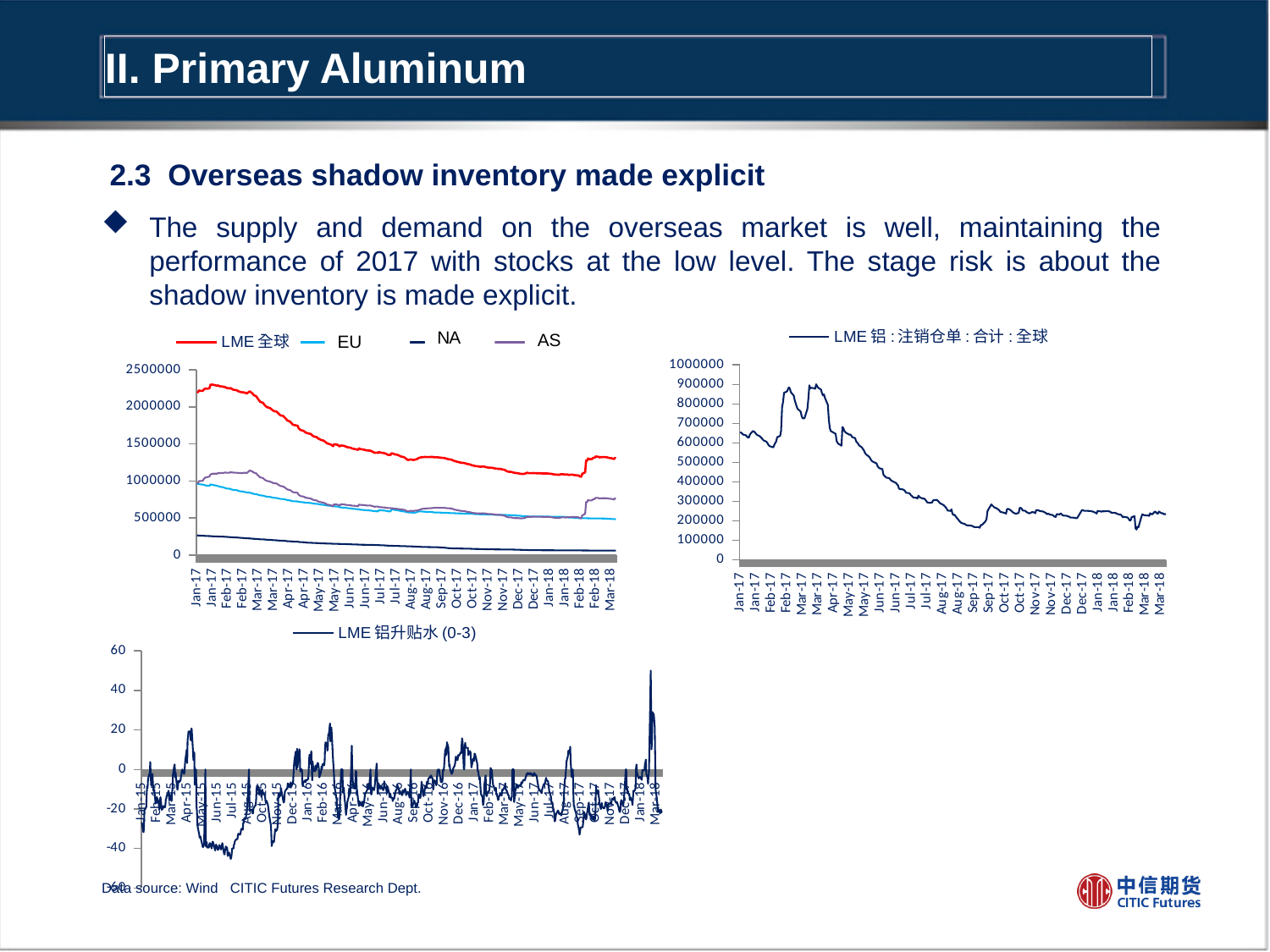

II. Primary Aluminum
2.3  Overseas shadow inventory made explicit

The supply and demand on the overseas market is well, maintaining the performance of 2017 with stocks at the low level. The stage risk is about the shadow inventory is made explicit.

### Chart

| Category | LME铝:注销仓单:合计:全球 |
|---|---|
| 43182 | 232500.0 |
| 43181 | 235400.0 |
| 43180 | 233400.0 |
| 43179 | 239050.0 |
| 43178 | 237900.0 |
| 43175 | 247500.0 |
| 43174 | 236175.0 |
| 43173 | 238350.0 |
| 43172 | 243350.0 |
| 43171 | 248050.0 |
| 43168 | 232825.0 |
| 43167 | 234875.0 |
| 43166 | 238475.0 |
| 43165 | 225100.0 |
| 43164 | 226975.0 |
| 43161 | 228200.0 |
| 43160 | 228250.0 |
| 43159 | 231075.0 |
| 43158 | 233200.0 |
| 43157 | 220500.0 |
| 43154 | 166725.0 |
| 43153 | 170225.0 |
| 43152 | 155175.0 |
| 43151 | 161525.0 |
| 43150 | 223625.0 |
| 43147 | 218675.0 |
| 43146 | 202775.0 |
| 43145 | 200825.0 |
| 43144 | 209525.0 |
| 43143 | 216825.0 |
| 43140 | 219500.0 |
| 43139 | 221225.0 |
| 43138 | 218325.0 |
| 43137 | 224675.0 |
| 43136 | 231275.0 |
| 43133 | 233875.0 |
| 43132 | 237175.0 |
| 43131 | 238100.0 |
| 43130 | 241500.0 |
| 43129 | 240550.0 |
| 43126 | 241425.0 |
| 43125 | 246575.0 |
| 43124 | 248325.0 |
| 43123 | 249700.0 |
| 43122 | 249200.0 |
| 43119 | 248800.0 |
| 43118 | 248250.0 |
| 43117 | 249275.0 |
| 43116 | 246450.0 |
| 43115 | 248275.0 |
| 43112 | 250500.0 |
| 43111 | 237000.0 |
| 43110 | 241700.0 |
| 43109 | 242975.0 |
| 43108 | 246150.0 |
| 43105 | 249750.0 |
| 43104 | 250000.0 |
| 43103 | 250825.0 |
| 43102 | 250875.0 |
| 43098 | 251700.0 |
| 43097 | 254225.0 |
| 43096 | 255225.0 |
| 43091 | 213425.0 |
| 43090 | 213275.0 |
| 43089 | 214725.0 |
| 43088 | 215500.0 |
| 43087 | 216300.0 |
| 43084 | 217050.0 |
| 43083 | 221150.0 |
| 43082 | 222175.0 |
| 43081 | 223525.0 |
| 43080 | 226000.0 |
| 43077 | 226900.0 |
| 43076 | 229200.0 |
| 43075 | 234450.0 |
| 43074 | 237850.0 |
| 43073 | 232375.0 |
| 43070 | 234125.0 |
| 43069 | 219600.0 |
| 43068 | 221325.0 |
| 43067 | 224600.0 |
| 43066 | 229550.0 |
| 43063 | 231675.0 |
| 43062 | 234950.0 |
| 43061 | 237075.0 |
| 43060 | 233525.0 |
| 43059 | 239825.0 |
| 43056 | 247775.0 |
| 43055 | 247700.0 |
| 43054 | 249900.0 |
| 43053 | 248900.0 |
| 43052 | 252800.0 |
| 43049 | 255375.0 |
| 43048 | 238575.0 |
| 43047 | 243900.0 |
| 43046 | 243325.0 |
| 43045 | 245350.0 |
| 43042 | 237550.0 |
| 43041 | 240250.0 |
| 43040 | 242400.0 |
| 43039 | 245300.0 |
| 43038 | 250775.0 |
| 43035 | 253450.0 |
| 43034 | 262750.0 |
| 43033 | 266725.0 |
| 43032 | 265250.0 |
| 43031 | 240600.0 |
| 43028 | 236125.0 |
| 43027 | 238325.0 |
| 43026 | 240850.0 |
| 43025 | 242825.0 |
| 43024 | 249250.0 |
| 43021 | 260050.0 |
| 43020 | 261050.0 |
| 43019 | 259800.0 |
| 43018 | 236350.0 |
| 43017 | 239550.0 |
| 43014 | 244050.0 |
| 43013 | 244425.0 |
| 43012 | 246775.0 |
| 43011 | 254475.0 |
| 43010 | 258025.0 |
| 43007 | 267700.0 |
| 43006 | 268300.0 |
| 43005 | 273625.0 |
| 43004 | 278375.0 |
| 43003 | 284050.0 |
| 43000 | 259250.0 |
| 42999 | 249300.0 |
| 42998 | 209325.0 |
| 42997 | 197850.0 |
| 42996 | 192200.0 |
| 42993 | 177800.0 |
| 42992 | 178150.0 |
| 42991 | 164775.0 |
| 42990 | 166700.0 |
| 42989 | 167800.0 |
| 42986 | 167275.0 |
| 42985 | 168475.0 |
| 42984 | 172300.0 |
| 42983 | 173275.0 |
| 42982 | 175425.0 |
| 42979 | 176175.0 |
| 42978 | 177175.0 |
| 42977 | 178300.0 |
| 42976 | 182575.0 |
| 42972 | 189425.0 |
| 42971 | 194600.0 |
| 42970 | 198950.0 |
| 42969 | 205975.0 |
| 42968 | 211750.0 |
| 42965 | 231450.0 |
| 42964 | 229800.0 |
| 42963 | 236250.0 |
| 42962 | 258475.0 |
| 42961 | 250750.0 |
| 42958 | 252650.0 |
| 42957 | 262900.0 |
| 42956 | 269750.0 |
| 42955 | 274700.0 |
| 42954 | 280450.0 |
| 42951 | 288450.0 |
| 42950 | 290900.0 |
| 42949 | 298200.0 |
| 42948 | 302325.0 |
| 42947 | 307225.0 |
| 42944 | 306000.0 |
| 42943 | 304125.0 |
| 42942 | 293200.0 |
| 42941 | 293600.0 |
| 42940 | 291675.0 |
| 42937 | 294825.0 |
| 42936 | 302950.0 |
| 42935 | 309400.0 |
| 42934 | 313700.0 |
| 42933 | 313600.0 |
| 42930 | 318800.0 |
| 42929 | 322675.0 |
| 42928 | 329200.0 |
| 42927 | 314200.0 |
| 42926 | 318075.0 |
| 42923 | 319125.0 |
| 42922 | 323475.0 |
| 42921 | 328325.0 |
| 42920 | 332950.0 |
| 42919 | 341050.0 |
| 42916 | 343450.0 |
| 42915 | 345900.0 |
| 42914 | 354750.0 |
| 42913 | 358075.0 |
| 42912 | 361125.0 |
| 42909 | 362475.0 |
| 42908 | 365700.0 |
| 42907 | 382250.0 |
| 42906 | 386850.0 |
| 42905 | 394125.0 |
| 42902 | 401225.0 |
| 42901 | 404525.0 |
| 42900 | 406425.0 |
| 42899 | 412950.0 |
| 42898 | 419025.0 |
| 42895 | 421700.0 |
| 42894 | 427050.0 |
| 42893 | 431000.0 |
| 42892 | 438100.0 |
| 42891 | 465250.0 |
| 42888 | 469875.0 |
| 42887 | 474300.0 |
| 42886 | 480850.0 |
| 42885 | 494625.0 |
| 42881 | 504275.0 |
| 42880 | 508375.0 |
| 42879 | 515725.0 |
| 42878 | 525025.0 |
| 42877 | 530500.0 |
| 42874 | 541850.0 |
| 42873 | 550550.0 |
| 42872 | 561950.0 |
| 42871 | 568425.0 |
| 42870 | 576650.0 |
| 42867 | 587675.0 |
| 42866 | 596325.0 |
| 42865 | 602100.0 |
| 42864 | 608500.0 |
| 42863 | 624350.0 |
| 42860 | 629875.0 |
| 42859 | 637925.0 |
| 42858 | 643575.0 |
| 42857 | 641925.0 |
| 42853 | 653975.0 |
| 42852 | 661300.0 |
| 42851 | 674325.0 |
| 42850 | 681925.0 |
| 42849 | 585825.0 |
| 42846 | 594950.0 |
| 42845 | 600375.0 |
| 42844 | 610700.0 |
| 42843 | 646500.0 |
| 42838 | 660600.0 |
| 42837 | 675700.0 |
| 42836 | 718275.0 |
| 42835 | 794925.0 |
| 42832 | 831250.0 |
| 42831 | 848950.0 |
| 42830 | 843425.0 |
| 42829 | 854925.0 |
| 42828 | 873325.0 |
| 42825 | 883125.0 |
| 42824 | 891325.0 |
| 42823 | 900800.0 |
| 42822 | 877900.0 |
| 42821 | 880150.0 |
| 42818 | 882775.0 |
| 42817 | 879500.0 |
| 42816 | 895225.0 |
| 42815 | 828350.0 |
| 42814 | 774000.0 |
| 42811 | 726525.0 |
| 42810 | 726325.0 |
| 42809 | 726525.0 |
| 42808 | 739900.0 |
| 42807 | 761325.0 |
| 42804 | 774175.0 |
| 42803 | 786550.0 |
| 42802 | 803025.0 |
| 42801 | 819050.0 |
| 42800 | 842700.0 |
| 42797 | 859950.0 |
| 42796 | 877800.0 |
| 42795 | 885125.0 |
| 42794 | 875125.0 |
| 42793 | 863725.0 |
| 42790 | 857375.0 |
| 42789 | 809825.0 |
| 42788 | 783400.0 |
| 42787 | 662800.0 |
| 42786 | 635825.0 |
| 42783 | 629400.0 |
| 42782 | 608325.0 |
| 42781 | 599275.0 |
| 42780 | 589825.0 |
| 42779 | 577175.0 |
| 42776 | 581925.0 |
| 42775 | 583650.0 |
| 42774 | 589650.0 |
| 42773 | 598900.0 |
| 42772 | 605950.0 |
| 42769 | 612825.0 |
| 42768 | 618050.0 |
| 42767 | 624925.0 |
| 42766 | 629425.0 |
| 42765 | 634300.0 |
| 42762 | 641925.0 |
| 42761 | 648175.0 |
| 42760 | 654400.0 |
| 42759 | 658800.0 |
| 42758 | 660675.0 |
| 42755 | 643750.0 |
| 42754 | 628350.0 |
| 42753 | 627350.0 |
| 42752 | 631900.0 |
| 42751 | 638900.0 |
| 42748 | 642500.0 |
| 42747 | 647850.0 |
| 42746 | 652300.0 |
| 42745 | 655550.0 |

### Chart

| Category |  |  |  |  |
|---|---|---|---|---|
| 43175 | 1306150.0 | 484675.0 | 60575.0 | 760900.0 |
| 43174 | 1311900.0 | 485700.0 | 60725.0 | 765475.0 |
| 43173 | 1295625.0 | 485875.0 | 60825.0 | 748925.0 |
| 43172 | 1301700.0 | 485950.0 | 60975.0 | 754775.0 |
| 43171 | 1306400.0 | 487125.0 | 61000.0 | 758275.0 |
| 43168 | 1311725.0 | 489550.0 | 61025.0 | 761150.0 |
| 43167 | 1315500.0 | 490150.0 | 61100.0 | 764250.0 |
| 43166 | 1319300.0 | 491050.0 | 61200.0 | 767050.0 |
| 43165 | 1320700.0 | 492125.0 | 61300.0 | 767275.0 |
| 43164 | 1322575.0 | 493475.0 | 61350.0 | 767750.0 |
| 43161 | 1323050.0 | 494025.0 | 61400.0 | 767625.0 |
| 43160 | 1322150.0 | 494375.0 | 61500.0 | 766275.0 |
| 43159 | 1324475.0 | 494725.0 | 61650.0 | 768100.0 |
| 43158 | 1318375.0 | 495000.0 | 61775.0 | 761600.0 |
| 43157 | 1326825.0 | 495025.0 | 61900.0 | 769900.0 |
| 43154 | 1330875.0 | 495050.0 | 62075.0 | 773750.0 |
| 43153 | 1314225.0 | 495100.0 | 62250.0 | 756875.0 |
| 43152 | 1314500.0 | 495225.0 | 62425.0 | 756850.0 |
| 43151 | 1308525.0 | 495350.0 | 62425.0 | 750750.0 |
| 43150 | 1295425.0 | 495450.0 | 62500.0 | 737475.0 |
| 43147 | 1296450.0 | 496350.0 | 62625.0 | 737475.0 |
| 43146 | 1303825.0 | 496600.0 | 62750.0 | 744475.0 |
| 43145 | 1272550.0 | 496825.0 | 62900.0 | 712825.0 |
| 43144 | 1275500.0 | 496850.0 | 63075.0 | 715575.0 |
| 43143 | 1116575.0 | 496875.0 | 63075.0 | 556625.0 |
| 43140 | 1097100.0 | 497700.0 | 63250.0 | 536150.0 |
| 43139 | 1058175.0 | 498675.0 | 63400.0 | 496100.0 |
| 43138 | 1059875.0 | 498800.0 | 63575.0 | 497500.0 |
| 43137 | 1066225.0 | 499875.0 | 63675.0 | 502675.0 |
| 43136 | 1075050.0 | 500025.0 | 63725.0 | 511300.0 |
| 43133 | 1077650.0 | 500200.0 | 63775.0 | 513675.0 |
| 43132 | 1080550.0 | 502350.0 | 63775.0 | 514425.0 |
| 43131 | 1081475.0 | 502875.0 | 63800.0 | 514800.0 |
| 43130 | 1084875.0 | 505825.0 | 63825.0 | 515225.0 |
| 43129 | 1085475.0 | 506150.0 | 63850.0 | 515475.0 |
| 43126 | 1081425.0 | 507050.0 | 63925.0 | 510450.0 |
| 43125 | 1086575.0 | 511900.0 | 63975.0 | 510700.0 |
| 43124 | 1087850.0 | 512900.0 | 64075.0 | 510875.0 |
| 43123 | 1086200.0 | 514300.0 | 64275.0 | 507625.0 |
| 43122 | 1088425.0 | 515775.0 | 64350.0 | 508300.0 |
| 43119 | 1091850.0 | 517325.0 | 64500.0 | 510025.0 |
| 43118 | 1090875.0 | 517450.0 | 64625.0 | 508800.0 |
| 43117 | 1088725.0 | 517875.0 | 64775.0 | 506075.0 |
| 43116 | 1083800.0 | 518150.0 | 64800.0 | 500850.0 |
| 43115 | 1084450.0 | 518350.0 | 64900.0 | 501200.0 |
| 43112 | 1086875.0 | 518475.0 | 65225.0 | 503175.0 |
| 43111 | 1088325.0 | 518550.0 | 65300.0 | 504475.0 |
| 43110 | 1090525.0 | 518575.0 | 65425.0 | 506525.0 |
| 43109 | 1092850.0 | 518625.0 | 65600.0 | 508625.0 |
| 43108 | 1095875.0 | 518775.0 | 65650.0 | 511450.0 |
| 43105 | 1099475.0 | 519025.0 | 65725.0 | 514725.0 |
| 43104 | 1101325.0 | 519175.0 | 65775.0 | 516375.0 |
| 43103 | 1101800.0 | 519325.0 | 65775.0 | 516700.0 |
| 43102 | 1101375.0 | 519325.0 | 65825.0 | 516225.0 |
| 43098 | 1101925.0 | 519475.0 | 66000.0 | 516450.0 |
| 43097 | 1103500.0 | 520275.0 | 66150.0 | 517075.0 |
| 43096 | 1104425.0 | 520300.0 | 66225.0 | 517900.0 |
| 43091 | 1104950.0 | 520325.0 | 66425.0 | 518200.0 |
| 43090 | 1106025.0 | 520375.0 | 66825.0 | 518825.0 |
| 43089 | 1107975.0 | 520575.0 | 67225.0 | 520175.0 |
| 43088 | 1105875.0 | 520800.0 | 67525.0 | 517550.0 |
| 43087 | 1105900.0 | 521175.0 | 67800.0 | 516925.0 |
| 43084 | 1105950.0 | 521450.0 | 68075.0 | 516425.0 |
| 43083 | 1110600.0 | 524700.0 | 68850.0 | 517050.0 |
| 43082 | 1109725.0 | 524875.0 | 69300.0 | 515550.0 |
| 43081 | 1103325.0 | 525225.0 | 69975.0 | 508125.0 |
| 43080 | 1097425.0 | 526850.0 | 70350.0 | 500225.0 |
| 43077 | 1094525.0 | 527175.0 | 70925.0 | 496425.0 |
| 43076 | 1097575.0 | 529600.0 | 71500.0 | 496475.0 |
| 43075 | 1098550.0 | 530575.0 | 72075.0 | 495900.0 |
| 43074 | 1101950.0 | 531325.0 | 72650.0 | 497975.0 |
| 43073 | 1104550.0 | 531600.0 | 72925.0 | 500025.0 |
| 43070 | 1108900.0 | 535925.0 | 73600.0 | 499375.0 |
| 43069 | 1112025.0 | 536575.0 | 74150.0 | 501300.0 |
| 43068 | 1113750.0 | 536850.0 | 74750.0 | 502150.0 |
| 43067 | 1117725.0 | 537625.0 | 75275.0 | 504825.0 |
| 43066 | 1122700.0 | 538600.0 | 75275.0 | 508825.0 |
| 43063 | 1124975.0 | 539650.0 | 75275.0 | 510050.0 |
| 43062 | 1128875.0 | 540050.0 | 75275.0 | 513550.0 |
| 43061 | 1133800.0 | 540325.0 | 75525.0 | 517950.0 |
| 43060 | 1141700.0 | 542350.0 | 75775.0 | 523575.0 |
| 43059 | 1150875.0 | 542575.0 | 75900.0 | 532400.0 |
| 43056 | 1157800.0 | 543400.0 | 76225.0 | 538175.0 |
| 43055 | 1161475.0 | 543450.0 | 76425.0 | 541600.0 |
| 43054 | 1165825.0 | 543750.0 | 76850.0 | 545225.0 |
| 43053 | 1161275.0 | 544050.0 | 77100.0 | 540125.0 |
| 43052 | 1165325.0 | 544300.0 | 77125.0 | 543900.0 |
| 43049 | 1168375.0 | 544700.0 | 77275.0 | 546400.0 |
| 43048 | 1171975.0 | 545200.0 | 77550.0 | 549225.0 |
| 43047 | 1177300.0 | 546475.0 | 78000.0 | 552825.0 |
| 43046 | 1177050.0 | 546575.0 | 78300.0 | 552175.0 |
| 43045 | 1179075.0 | 546600.0 | 78725.0 | 553750.0 |
| 43042 | 1181300.0 | 546875.0 | 79075.0 | 555350.0 |
| 43041 | 1184200.0 | 547350.0 | 79575.0 | 557275.0 |
| 43040 | 1186450.0 | 547775.0 | 79900.0 | 558775.0 |
| 43039 | 1188700.0 | 548550.0 | 80175.0 | 559975.0 |
| 43038 | 1193925.0 | 550050.0 | 80425.0 | 563450.0 |
| 43035 | 1196600.0 | 550625.0 | 80775.0 | 565200.0 |
| 43034 | 1191550.0 | 550675.0 | 81150.0 | 559725.0 |
| 43033 | 1195525.0 | 551200.0 | 81850.0 | 562475.0 |
| 43032 | 1195600.0 | 551550.0 | 82250.0 | 561800.0 |
| 43031 | 1199675.0 | 553150.0 | 83000.0 | 563525.0 |
| 43028 | 1202225.0 | 553525.0 | 83425.0 | 565275.0 |
| 43027 | 1207800.0 | 556350.0 | 84125.0 | 567325.0 |
| 43026 | 1210325.0 | 556700.0 | 84650.0 | 568975.0 |
| 43025 | 1212225.0 | 557100.0 | 85250.0 | 569875.0 |
| 43024 | 1218950.0 | 557175.0 | 85850.0 | 575925.0 |
| 43021 | 1229750.0 | 559225.0 | 86725.0 | 583800.0 |
| 43020 | 1230750.0 | 559250.0 | 87225.0 | 584275.0 |
| 43019 | 1234025.0 | 559450.0 | 87950.0 | 586625.0 |
| 43018 | 1239050.0 | 559675.0 | 88075.0 | 591300.0 |
| 43017 | 1242450.0 | 560275.0 | 88275.0 | 593900.0 |
| 43014 | 1246875.0 | 561950.0 | 88575.0 | 596350.0 |
| 43013 | 1249350.0 | 562350.0 | 88900.0 | 598100.0 |
| 43012 | 1251700.0 | 562575.0 | 89225.0 | 599900.0 |
| 43011 | 1255475.0 | 562825.0 | 89575.0 | 603075.0 |
| 43010 | 1259025.0 | 563200.0 | 89750.0 | 606075.0 |
| 43007 | 1268700.0 | 565475.0 | 90225.0 | 613000.0 |
| 43006 | 1273575.0 | 565650.0 | 90650.0 | 617275.0 |
| 43005 | 1280100.0 | 566775.0 | 90800.0 | 622525.0 |
| 43004 | 1284900.0 | 566850.0 | 91325.0 | 626725.0 |
| 43003 | 1290775.0 | 567125.0 | 92950.0 | 630700.0 |
| 43000 | 1294850.0 | 568550.0 | 94650.0 | 631650.0 |
| 42999 | 1300200.0 | 570575.0 | 96175.0 | 633450.0 |
| 42998 | 1303925.0 | 571675.0 | 97775.0 | 634475.0 |
| 42997 | 1306650.0 | 572625.0 | 99375.0 | 634650.0 |
| 42996 | 1310800.0 | 572775.0 | 100775.0 | 637250.0 |
| 42993 | 1313400.0 | 572850.0 | 102400.0 | 638150.0 |
| 42992 | 1315775.0 | 574150.0 | 103800.0 | 637825.0 |
| 42991 | 1317025.0 | 574375.0 | 104800.0 | 637850.0 |
| 42990 | 1318950.0 | 574550.0 | 105800.0 | 638600.0 |
| 42989 | 1320050.0 | 574925.0 | 106525.0 | 638600.0 |
| 42986 | 1321500.0 | 575500.0 | 107400.0 | 638600.0 |
| 42985 | 1321375.0 | 576375.0 | 107925.0 | 637075.0 |
| 42984 | 1324550.0 | 580300.0 | 108275.0 | 635975.0 |
| 42983 | 1324475.0 | 581275.0 | 108275.0 | 634925.0 |
| 42982 | 1324625.0 | 583200.0 | 108500.0 | 632925.0 |
| 42979 | 1323550.0 | 583500.0 | 108950.0 | 631100.0 |
| 42978 | 1323150.0 | 583975.0 | 109475.0 | 629700.0 |
| 42977 | 1324325.0 | 584650.0 | 109925.0 | 629750.0 |
| 42976 | 1324550.0 | 585625.0 | 110750.0 | 628175.0 |
| 42972 | 1321600.0 | 588800.0 | 111175.0 | 621625.0 |
| 42971 | 1314475.0 | 589425.0 | 112050.0 | 613000.0 |
| 42970 | 1314475.0 | 590100.0 | 112625.0 | 611750.0 |
| 42969 | 1308725.0 | 589175.0 | 113700.0 | 605850.0 |
| 42968 | 1298225.0 | 581450.0 | 114300.0 | 602475.0 |
| 42965 | 1287075.0 | 572525.0 | 115050.0 | 599500.0 |
| 42964 | 1283525.0 | 572825.0 | 115925.0 | 594775.0 |
| 42963 | 1286350.0 | 573500.0 | 116725.0 | 596125.0 |
| 42962 | 1288925.0 | 573975.0 | 117500.0 | 597450.0 |
| 42961 | 1291250.0 | 575200.0 | 117850.0 | 598200.0 |
| 42958 | 1283825.0 | 577275.0 | 118500.0 | 588050.0 |
| 42957 | 1294075.0 | 578625.0 | 119225.0 | 596225.0 |
| 42956 | 1302825.0 | 583175.0 | 120225.0 | 599425.0 |
| 42955 | 1313200.0 | 585550.0 | 120900.0 | 606750.0 |
| 42954 | 1321750.0 | 589275.0 | 121200.0 | 611275.0 |
| 42951 | 1331175.0 | 593450.0 | 121550.0 | 616175.0 |
| 42950 | 1336700.0 | 596950.0 | 122175.0 | 617575.0 |
| 42949 | 1344000.0 | 600875.0 | 123000.0 | 620125.0 |
| 42948 | 1349125.0 | 603600.0 | 123450.0 | 622075.0 |
| 42947 | 1354125.0 | 606325.0 | 123925.0 | 623875.0 |
| 42944 | 1361900.0 | 610375.0 | 124500.0 | 627025.0 |
| 42943 | 1367875.0 | 613675.0 | 125150.0 | 629050.0 |
| 42942 | 1372250.0 | 616000.0 | 125925.0 | 630325.0 |
| 42941 | 1375675.0 | 617750.0 | 126575.0 | 631350.0 |
| 42940 | 1351400.0 | 589200.0 | 127350.0 | 634850.0 |
| 42937 | 1354550.0 | 591375.0 | 128250.0 | 634925.0 |
| 42936 | 1362675.0 | 595450.0 | 129150.0 | 638075.0 |
| 42935 | 1369125.0 | 598750.0 | 129975.0 | 640400.0 |
| 42934 | 1373350.0 | 600525.0 | 130900.0 | 641925.0 |
| 42933 | 1378250.0 | 602150.0 | 132275.0 | 643825.0 |
| 42930 | 1382225.0 | 603750.0 | 132825.0 | 645650.0 |
| 42929 | 1386100.0 | 605775.0 | 133700.0 | 646625.0 |
| 42928 | 1392625.0 | 608700.0 | 134775.0 | 649150.0 |
| 42927 | 1377750.0 | 589375.0 | 135600.0 | 652775.0 |
| 42926 | 1383025.0 | 590650.0 | 136125.0 | 656250.0 |
| 42923 | 1382125.0 | 592500.0 | 136775.0 | 652850.0 |
| 42922 | 1391525.0 | 594675.0 | 137525.0 | 659325.0 |
| 42921 | 1397375.0 | 596900.0 | 137825.0 | 662650.0 |
| 42920 | 1402000.0 | 599225.0 | 137950.0 | 664825.0 |
| 42919 | 1409775.0 | 601825.0 | 138300.0 | 669650.0 |
| 42916 | 1411675.0 | 603650.0 | 138600.0 | 669425.0 |
| 42915 | 1414125.0 | 605475.0 | 139025.0 | 669625.0 |
| 42914 | 1416825.0 | 606250.0 | 139275.0 | 671300.0 |
| 42913 | 1420150.0 | 606900.0 | 139650.0 | 673600.0 |
| 42912 | 1424475.0 | 609225.0 | 140050.0 | 675200.0 |
| 42909 | 1429525.0 | 611425.0 | 140425.0 | 677675.0 |
| 42908 | 1432750.0 | 613000.0 | 140975.0 | 678775.0 |
| 42907 | 1440875.0 | 617500.0 | 141725.0 | 681650.0 |
| 42906 | 1419325.0 | 618450.0 | 142350.0 | 658525.0 |
| 42905 | 1425725.0 | 620250.0 | 143000.0 | 662475.0 |
| 42902 | 1432825.0 | 623250.0 | 143850.0 | 665725.0 |
| 42901 | 1436125.0 | 625425.0 | 144350.0 | 666350.0 |
| 42900 | 1438025.0 | 626325.0 | 144700.0 | 667000.0 |
| 42899 | 1444550.0 | 629125.0 | 145725.0 | 669700.0 |
| 42898 | 1450675.0 | 631325.0 | 146450.0 | 672900.0 |
| 42895 | 1456350.0 | 633575.0 | 147375.0 | 675400.0 |
| 42894 | 1461700.0 | 635850.0 | 148300.0 | 677550.0 |
| 42893 | 1465650.0 | 638150.0 | 149025.0 | 678475.0 |
| 42892 | 1473050.0 | 641000.0 | 149525.0 | 682525.0 |
| 42891 | 1475100.0 | 641000.0 | 150350.0 | 683750.0 |
| 42888 | 1479725.0 | 643275.0 | 150650.0 | 685800.0 |
| 42887 | 1467375.0 | 646500.0 | 151350.0 | 669525.0 |
| 42886 | 1473925.0 | 649575.0 | 151450.0 | 672900.0 |
| 42885 | 1487700.0 | 655125.0 | 151850.0 | 680725.0 |
| 42881 | 1496450.0 | 657650.0 | 152450.0 | 686350.0 |
| 42880 | 1470550.0 | 657650.0 | 153275.0 | 659625.0 |
| 42879 | 1480025.0 | 661100.0 | 153975.0 | 664950.0 |
| 42878 | 1489325.0 | 663450.0 | 155000.0 | 670875.0 |
| 42877 | 1495350.0 | 665775.0 | 155450.0 | 674125.0 |
| 42874 | 1506700.0 | 668325.0 | 155975.0 | 682400.0 |
| 42873 | 1515400.0 | 670825.0 | 156650.0 | 687925.0 |
| 42872 | 1526800.0 | 673375.0 | 157050.0 | 696375.0 |
| 42871 | 1536275.0 | 676150.0 | 158000.0 | 702125.0 |
| 42870 | 1545025.0 | 678775.0 | 158550.0 | 707700.0 |
| 42867 | 1556150.0 | 681625.0 | 159650.0 | 714875.0 |
| 42866 | 1564800.0 | 685025.0 | 160600.0 | 719175.0 |
| 42865 | 1570575.0 | 687350.0 | 161450.0 | 721775.0 |
| 42864 | 1577800.0 | 689425.0 | 162275.0 | 726100.0 |
| 42863 | 1592300.0 | 691925.0 | 163050.0 | 737325.0 |
| 42860 | 1599725.0 | 694225.0 | 163925.0 | 741575.0 |
| 42859 | 1609925.0 | 696800.0 | 164650.0 | 748475.0 |
| 42858 | 1617100.0 | 698700.0 | 165550.0 | 752850.0 |
| 42857 | 1633325.0 | 703500.0 | 167025.0 | 762800.0 |
| 42853 | 1645375.0 | 705825.0 | 168500.0 | 771050.0 |
| 42852 | 1652200.0 | 705900.0 | 169875.0 | 776425.0 |
| 42851 | 1655825.0 | 708300.0 | 171475.0 | 776050.0 |
| 42850 | 1668925.0 | 710650.0 | 173025.0 | 785250.0 |
| 42849 | 1678250.0 | 713075.0 | 174575.0 | 790600.0 |
| 42846 | 1687875.0 | 715925.0 | 175825.0 | 796125.0 |
| 42845 | 1702125.0 | 718750.0 | 177225.0 | 806150.0 |
| 42844 | 1713250.0 | 721475.0 | 178675.0 | 813100.0 |
| 42843 | 1745750.0 | 724100.0 | 181200.0 | 840450.0 |
| 42838 | 1759850.0 | 727250.0 | 182750.0 | 849850.0 |
| 42837 | 1774950.0 | 731150.0 | 184300.0 | 859500.0 |
| 42836 | 1788525.0 | 733850.0 | 186000.0 | 868675.0 |
| 42835 | 1802800.0 | 738000.0 | 186675.0 | 878125.0 |
| 42832 | 1818300.0 | 742925.0 | 188450.0 | 886925.0 |
| 42831 | 1837050.0 | 747725.0 | 190225.0 | 899100.0 |
| 42830 | 1850425.0 | 750375.0 | 191800.0 | 908250.0 |
| 42829 | 1863050.0 | 753025.0 | 193550.0 | 916475.0 |
| 42828 | 1877300.0 | 756250.0 | 194400.0 | 926650.0 |
| 42825 | 1886400.0 | 758675.0 | 195175.0 | 932550.0 |
| 42824 | 1898450.0 | 761050.0 | 196150.0 | 941250.0 |
| 42823 | 1912075.0 | 765175.0 | 197300.0 | 949600.0 |
| 42822 | 1923300.0 | 767675.0 | 198425.0 | 957200.0 |
| 42821 | 1936275.0 | 770100.0 | 199900.0 | 966275.0 |
| 42818 | 1945800.0 | 773525.0 | 201250.0 | 971025.0 |
| 42817 | 1954650.0 | 776375.0 | 202375.0 | 975900.0 |
| 42816 | 1964600.0 | 779350.0 | 203625.0 | 981625.0 |
| 42815 | 1975050.0 | 782575.0 | 205125.0 | 987350.0 |
| 42814 | 1985875.0 | 785400.0 | 206575.0 | 993900.0 |
| 42811 | 1996000.0 | 788025.0 | 207650.0 | 1000325.0 |
| 42810 | 2007850.0 | 790825.0 | 209550.0 | 1007475.0 |
| 42809 | 2019325.0 | 794675.0 | 210375.0 | 1014275.0 |
| 42808 | 2033000.0 | 797950.0 | 211500.0 | 1023550.0 |
| 42807 | 2054425.0 | 802650.0 | 212600.0 | 1039175.0 |
| 42804 | 2068525.0 | 806375.0 | 213625.0 | 1048525.0 |
| 42803 | 2084800.0 | 809625.0 | 214975.0 | 1060200.0 |
| 42802 | 2101550.0 | 813025.0 | 216200.0 | 1072325.0 |
| 42801 | 2117875.0 | 817850.0 | 217300.0 | 1082725.0 |
| 42800 | 2141525.0 | 820800.0 | 218850.0 | 1101875.0 |
| 42797 | 2160925.0 | 826650.0 | 220100.0 | 1114175.0 |
| 42796 | 2180775.0 | 831975.0 | 221375.0 | 1127425.0 |
| 42795 | 2188400.0 | 834675.0 | 222800.0 | 1130925.0 |
| 42794 | 2200900.0 | 838125.0 | 224300.0 | 1138475.0 |
| 42793 | 2209550.0 | 843250.0 | 225775.0 | 1140525.0 |
| 42790 | 2181675.0 | 845950.0 | 227150.0 | 1108575.0 |
| 42789 | 2186475.0 | 848275.0 | 228400.0 | 1109800.0 |
| 42788 | 2191450.0 | 851025.0 | 229925.0 | 1110500.0 |
| 42787 | 2195375.0 | 853750.0 | 230300.0 | 1111325.0 |
| 42786 | 2195100.0 | 857575.0 | 231700.0 | 1105825.0 |
| 42783 | 2202350.0 | 861150.0 | 233275.0 | 1107925.0 |
| 42782 | 2208050.0 | 863725.0 | 235125.0 | 1109200.0 |
| 42781 | 2212000.0 | 866900.0 | 235900.0 | 1109200.0 |
| 42780 | 2220775.0 | 873875.0 | 236900.0 | 1110000.0 |
| 42779 | 2225850.0 | 876500.0 | 238000.0 | 1111350.0 |
| 42776 | 2231300.0 | 878850.0 | 239600.0 | 1112850.0 |
| 42775 | 2237500.0 | 882375.0 | 240800.0 | 1114325.0 |
| 42774 | 2245400.0 | 886350.0 | 241775.0 | 1117275.0 |
| 42773 | 2254650.0 | 891375.0 | 242500.0 | 1120775.0 |
| 42772 | 2249125.0 | 895500.0 | 243475.0 | 1110150.0 |
| 42769 | 2256000.0 | 899025.0 | 245775.0 | 1111200.0 |
| 42768 | 2263025.0 | 902750.0 | 246925.0 | 1113350.0 |
| 42767 | 2269900.0 | 906925.0 | 247900.0 | 1115075.0 |
| 42766 | 2268875.0 | 911300.0 | 248225.0 | 1109350.0 |
| 42765 | 2273750.0 | 915625.0 | 248775.0 | 1109350.0 |
| 42762 | 2278225.0 | 922600.0 | 249425.0 | 1106200.0 |
| 42761 | 2282375.0 | 926250.0 | 250425.0 | 1105700.0 |
| 42760 | 2290075.0 | 930950.0 | 251200.0 | 1107925.0 |
| 42759 | 2284725.0 | 933900.0 | 252400.0 | 1098425.0 |
| 42758 | 2289275.0 | 938225.0 | 253025.0 | 1098025.0 |
| 42755 | 2298625.0 | 945850.0 | 254000.0 | 1098775.0 |
| 42754 | 2300375.0 | 948200.0 | 254725.0 | 1097450.0 |
| 42753 | 2300550.0 | 950575.0 | 255725.0 | 1094250.0 |
| 42752 | 2296775.0 | 953925.0 | 256425.0 | 1086425.0 |
| 42751 | 2250950.0 | 934050.0 | 256950.0 | 1059950.0 |
| 42748 | 2244175.0 | 936975.0 | 257875.0 | 1049325.0 |
| 42747 | 2248875.0 | 940725.0 | 259075.0 | 1049075.0 |
| 42746 | 2243775.0 | 944500.0 | 259875.0 | 1039400.0 |
| 42745 | 2232725.0 | 947950.0 | 260575.0 | 1024200.0 |
| 42744 | 2215925.0 | 951200.0 | 261800.0 | 1002925.0 |
| 42741 | 2217025.0 | 955450.0 | 263075.0 | 998500.0 |
| 42740 | 2222450.0 | 959275.0 | 264175.0 | 999000.0 |
| 42739 | 2196475.0 | 960800.0 | 264900.0 | 970775.0 |
| 42738 | 2202175.0 | 966125.0 | 264950.0 | 971100.0 |
EU

### Chart

| Category | LME铝升贴水(0-3) |
|---|---|
| 43175 | -21.0 |
| 43174 | -21.75 |
| 43173 | -20.25 |
| 43172 | -21.25 |
| 43171 | -22.25 |
| 43168 | -20.25 |
| 43167 | -20.5 |
| 43166 | -21.5 |
| 43165 | -18.0 |
| 43164 | -15.0 |
| 43161 | -10.25 |
| 43160 | 5.25 |
| 43159 | 21.5 |
| 43158 | 24.5 |
| 43157 | 27.75 |
| 43154 | 29.0 |
| 43153 | 16.5 |
| 43152 | 10.25 |
| 43151 | 31.0 |
| 43150 | 50.0 |
| 43147 | 10.0 |
| 43146 | -1.5 |
| 43145 | -3.25 |
| 43144 | -7.25 |
| 43143 | -4.25 |
| 43140 | -2.25 |
| 43139 | 5.0 |
| 43138 | 3.5 |
| 43137 | 2.75 |
| 43136 | -0.25 |
| 43133 | -0.5 |
| 43132 | -0.25 |
| 43131 | -0.5 |
| 43130 | -5.25 |
| 43129 | -5.0 |
| 43126 | -3.75 |
| 43125 | -4.25 |
| 43124 | -4.0 |
| 43123 | -4.5 |
| 43122 | -3.75 |
| 43119 | -1.5 |
| 43118 | 2.5 |
| 43117 | 0.5 |
| 43116 | -9.0 |
| 43115 | -10.25 |
| 43112 | -11.25 |
| 43111 | -10.75 |
| 43110 | -14.75 |
| 43109 | -18.0 |
| 43108 | -16.25 |
| 43105 | -14.25 |
| 43104 | -15.0 |
| 43103 | -15.5 |
| 43102 | -12.5 |
| 43098 | -12.0 |
| 43097 | -9.5 |
| 43096 | -10.25 |
| 43095 | 0.0 |
| 43094 | 0.0 |
| 43091 | -10.75 |
| 43090 | -14.25 |
| 43089 | -16.75 |
| 43088 | -18.5 |
| 43087 | -17.5 |
| 43084 | -15.5 |
| 43083 | -16.25 |
| 43082 | -20.25 |
| 43081 | -21.5 |
| 43080 | -21.5 |
| 43077 | -18.5 |
| 43076 | -18.0 |
| 43075 | -17.0 |
| 43074 | -16.5 |
| 43073 | -17.0 |
| 43070 | -16.0 |
| 43069 | -14.0 |
| 43068 | -14.5 |
| 43067 | -14.25 |
| 43066 | -15.25 |
| 43063 | -14.75 |
| 43062 | -16.0 |
| 43061 | -17.75 |
| 43060 | -16.5 |
| 43059 | -17.25 |
| 43056 | -17.5 |
| 43055 | -17.5 |
| 43054 | -19.5 |
| 43053 | -21.0 |
| 43052 | -18.9 |
| 43049 | -16.5 |
| 43048 | -17.25 |
| 43047 | -18.75 |
| 43046 | -19.5 |
| 43045 | -19.75 |
| 43042 | -19.25 |
| 43041 | -18.65 |
| 43040 | -17.0 |
| 43039 | -18.25 |
| 43038 | -20.0 |
| 43035 | -17.75 |
| 43034 | -14.5 |
| 43033 | -13.25 |
| 43032 | -10.5 |
| 43031 | -12.25 |
| 43028 | -11.75 |
| 43027 | -8.0 |
| 43026 | -19.5 |
| 43025 | -24.75 |
| 43024 | -26.0 |
| 43021 | -23.75 |
| 43020 | -24.75 |
| 43019 | -25.25 |
| 43018 | -25.0 |
| 43017 | -23.75 |
| 43014 | -22.25 |
| 43013 | -23.25 |
| 43012 | -22.25 |
| 43011 | -16.75 |
| 43010 | -17.75 |
| 43007 | -22.0 |
| 43006 | -23.75 |
| 43005 | -25.25 |
| 43004 | -25.0 |
| 43003 | -23.25 |
| 43000 | -21.5 |
| 42999 | -24.75 |
| 42998 | -27.25 |
| 42997 | -29.25 |
| 42996 | -29.25 |
| 42993 | -29.25 |
| 42992 | -29.75 |
| 42991 | -31.75 |
| 42990 | -33.0 |
| 42989 | -30.75 |
| 42986 | -27.5 |
| 42985 | -24.5 |
| 42984 | -24.25 |
| 42983 | -23.75 |
| 42982 | -22.0 |
| 42979 | -20.0 |
| 42978 | -18.25 |
| 42977 | -18.5 |
| 42976 | -10.25 |
| 42975 | 0.0 |
| 42972 | -3.75 |
| 42971 | 0.5 |
| 42970 | 4.25 |
| 42969 | 11.5 |
| 42968 | 8.25 |
| 42965 | 9.5 |
| 42964 | 7.25 |
| 42963 | 6.0 |
| 42962 | 5.25 |
| 42961 | 4.25 |
| 42958 | -4.75 |
| 42957 | -5.0 |
| 42956 | -8.5 |
| 42955 | -12.75 |
| 42954 | -18.25 |
| 42951 | -21.5 |
| 42950 | -21.75 |
| 42949 | -23.25 |
| 42948 | -23.0 |
| 42947 | -22.25 |
| 42944 | -22.5 |
| 42943 | -21.25 |
| 42942 | -21.25 |
| 42941 | -20.75 |
| 42940 | -21.5 |
| 42937 | -22.75 |
| 42936 | -24.75 |
| 42935 | -26.0 |
| 42934 | -26.25 |
| 42933 | -21.75 |
| 42930 | -18.75 |
| 42929 | -16.75 |
| 42928 | -17.0 |
| 42927 | -16.75 |
| 42926 | -14.0 |
| 42923 | -11.75 |
| 42922 | -11.25 |
| 42921 | -9.25 |
| 42920 | -7.25 |
| 42919 | -6.0 |
| 42916 | -5.5 |
| 42915 | -4.25 |
| 42914 | -5.0 |
| 42913 | -6.25 |
| 42912 | -7.0 |
| 42909 | -7.75 |
| 42908 | -8.75 |
| 42907 | -9.25 |
| 42906 | -10.0 |
| 42905 | -12.0 |
| 42902 | -11.0 |
| 42901 | -10.75 |
| 42900 | -10.0 |
| 42899 | -10.5 |
| 42898 | -9.5 |
| 42895 | -5.75 |
| 42894 | -3.75 |
| 42893 | -3.25 |
| 42892 | -2.75 |
| 42891 | -2.9499999999999997 |
| 42888 | -1.75 |
| 42887 | -3.0 |
| 42886 | -2.25 |
| 42885 | -3.25 |
| 42881 | -2.25 |
| 42880 | -1.75 |
| 42879 | -2.5 |
| 42878 | -2.5 |
| 42877 | -2.5 |
| 42874 | -1.75 |
| 42873 | -2.0 |
| 42872 | -2.75 |
| 42871 | -2.25 |
| 42870 | -3.25 |
| 42867 | -5.5 |
| 42866 | -5.5 |
| 42865 | -5.5 |
| 42864 | -5.25 |
| 42863 | -5.75 |
| 42860 | -7.25 |
| 42859 | -6.5 |
| 42858 | -8.5 |
| 42857 | -7.75 |
| 42853 | -8.5 |
| 42852 | -9.25 |
| 42851 | -8.5 |
| 42850 | -8.25 |
| 42849 | -7.75 |
| 42846 | -10.75 |
| 42845 | -10.75 |
| 42844 | -14.5 |
| 42843 | -16.5 |
| 42842 | 0.0 |
| 42839 | 0.0 |
| 42838 | -14.0 |
| 42837 | -14.0 |
| 42836 | -15.75 |
| 42835 | -15.0 |
| 42832 | -15.0 |
| 42831 | -13.25 |
| 42830 | -13.0 |
| 42829 | -12.5 |
| 42828 | -11.75 |
| 42825 | -10.25 |
| 42824 | -10.0 |
| 42823 | -7.0 |
| 42822 | -8.5 |
| 42821 | -9.0 |
| 42818 | -10.25 |
| 42817 | -10.75 |
| 42816 | -10.25 |
| 42815 | -13.25 |
| 42814 | -12.25 |
| 42811 | -12.5 |
| 42810 | -13.5 |
| 42809 | -13.5 |
| 42808 | -15.0 |
| 42807 | -15.5 |
| 42804 | -12.25 |
| 42803 | -12.75 |
| 42802 | -9.25 |
| 42801 | -10.25 |
| 42800 | -10.75 |
| 42797 | -8.25 |
| 42796 | -8.25 |
| 42795 | -6.5 |
| 42794 | -4.25 |
| 42793 | -0.5 |
| 42790 | 0.7500000000000012 |
| 42789 | -6.5 |
| 42788 | -9.0 |
| 42787 | -10.75 |
| 42786 | -11.0 |
| 42783 | -11.75 |
| 42782 | -13.25 |
| 42781 | -13.5 |
| 42780 | -12.0 |
| 42779 | -3.0 |
| 42776 | -7.75 |
| 42775 | -15.0 |
| 42774 | -17.5 |
| 42773 | -18.0 |
| 42772 | -14.0 |
| 42769 | -12.75 |
| 42768 | -11.25 |
| 42767 | -8.0 |
| 42766 | -4.0 |
| 42765 | -5.25 |
| 42762 | -0.7500000000000012 |
| 42761 | -0.7500000000000012 |
| 42760 | 3.25 |
| 42759 | 3.75 |
| 42758 | 5.25 |
| 42755 | 7.75 |
| 42754 | 8.0 |
| 42753 | 4.5 |
| 42752 | 4.25 |
| 42751 | 5.5 |
| 42748 | 2.0 |
| 42747 | 1.0 |
| 42746 | 4.5 |
| 42745 | 8.5 |
| 42744 | 9.25 |
| 42741 | 8.0 |
| 42740 | 7.25 |
| 42739 | 11.0 |
| 42738 | 11.0 |
| 42734 | 11.0 |
| 42733 | 13.5 |
| 42732 | 11.25 |
| 42731 | 0.0 |
| 42730 | 0.0 |
| 42727 | 14.25 |
| 42726 | 15.75 |
| 42725 | 12.5 |
| 42724 | 8.25 |
| 42723 | 8.75 |
| 42720 | 7.25 |
| 42719 | 7.0 |
| 42718 | 6.75 |
| 42717 | 7.25 |
| 42716 | 4.75 |
| 42713 | 4.75 |
| 42712 | 6.5 |
| 42711 | 4.25 |
| 42710 | 2.5 |
| 42709 | 1.75 |
| 42706 | 0.5 |
| 42705 | -1.25 |
| 42704 | -0.7500000000000012 |
| 42703 | -2.25 |
| 42702 | -2.0 |
| 42699 | 0.25 |
| 42698 | 2.5 |
| 42697 | 1.5 |
| 42696 | 6.25 |
| 42695 | 11.25 |
| 42692 | 13.75 |
| 42691 | 7.5 |
| 42690 | 11.25 |
| 42689 | 7.0 |
| 42688 | 10.0 |
| 42685 | -0.5 |
| 42684 | 0.0 |
| 42683 | -0.25 |
| 42682 | -5.5 |
| 42681 | -6.5 |
| 42678 | -6.25 |
| 42677 | -3.5 |
| 42676 | -3.0 |
| 42675 | -0.7500000000000012 |
| 42674 | 0.0 |
| 42671 | -0.25 |
| 42670 | -3.0 |
| 42669 | -7.25 |
| 42668 | -8.0 |
| 42667 | -6.25 |
| 42664 | -5.5 |
| 42663 | -6.25 |
| 42662 | -9.0 |
| 42661 | -10.25 |
| 42660 | -4.75 |
| 42657 | -3.5 |
| 42656 | -3.0 |
| 42655 | -4.25 |
| 42654 | -3.5 |
| 42653 | -4.0 |
| 42650 | -4.75 |
| 42649 | -7.0 |
| 42648 | -6.75 |
| 42647 | -6.25 |
| 42646 | -9.5 |
| 42643 | -8.25 |
| 42642 | -10.5 |
| 42641 | -12.0 |
| 42640 | -13.25 |
| 42639 | -13.5 |
| 42636 | -7.75 |
| 42635 | -6.25 |
| 42634 | -10.0 |
| 42633 | -13.5 |
| 42632 | -14.5 |
| 42629 | -12.5 |
| 42628 | -13.0 |
| 42627 | -16.75 |
| 42626 | -16.75 |
| 42625 | -18.5 |
| 42622 | -19.0 |
| 42621 | -17.5 |
| 42620 | -17.25 |
| 42619 | -16.0 |
| 42618 | -15.75 |
| 42615 | -18.25 |
| 42614 | -18.75 |
| 42613 | -18.75 |
| 42612 | -18.5 |
| 42611 | 0.0 |
| 42608 | -14.25 |
| 42607 | -13.25 |
| 42606 | -12.75 |
| 42605 | -12.0 |
| 42604 | -11.25 |
| 42601 | -12.25 |
| 42600 | -13.0 |
| 42599 | -10.5 |
| 42598 | -9.75 |
| 42597 | -10.25 |
| 42594 | -12.0 |
| 42593 | -10.5 |
| 42592 | -12.75 |
| 42591 | -13.0 |
| 42590 | -12.5 |
| 42587 | -11.5 |
| 42586 | -10.75 |
| 42585 | -12.5 |
| 42584 | -9.75 |
| 42583 | -9.5 |
| 42580 | -7.75 |
| 42579 | -10.0 |
| 42578 | -10.5 |
| 42577 | -10.5 |
| 42576 | -11.75 |
| 42573 | -15.0 |
| 42572 | -15.0 |
| 42571 | -15.25 |
| 42570 | -16.0 |
| 42569 | -14.25 |
| 42566 | -14.25 |
| 42565 | -12.25 |
| 42564 | -14.0 |
| 42563 | -14.0 |
| 42562 | -11.75 |
| 42559 | -9.25 |
| 42558 | -8.5 |
| 42557 | -12.0 |
| 42556 | -10.75 |
| 42555 | -9.0 |
| 42552 | -9.25 |
| 42551 | -6.0 |
| 42550 | -8.75 |
| 42549 | -10.5 |
| 42548 | -10.25 |
| 42545 | -9.25 |
| 42544 | -8.75 |
| 42543 | -8.25 |
| 42542 | -9.75 |
| 42541 | -9.1 |
| 42538 | -7.0 |
| 42537 | -11.5 |
| 42536 | -12.25 |
| 42535 | -4.75 |
| 42534 | 3.0 |
| 42531 | -4.25 |
| 42530 | -7.25 |
| 42529 | -9.25 |
| 42528 | -10.5 |
| 42527 | -9.75 |
| 42524 | -9.25 |
| 42523 | -12.0 |
| 42522 | -12.5 |
| 42521 | -12.25 |
| 42520 | 0.0 |
| 42517 | -10.0 |
| 42516 | -8.5 |
| 42515 | -7.75 |
| 42514 | -8.0 |
| 42513 | -10.25 |
| 42510 | -11.5 |
| 42509 | -12.0 |
| 42508 | -12.25 |
| 42507 | -13.75 |
| 42506 | -16.0 |
| 42503 | -18.75 |
| 42502 | -16.25 |
| 42501 | -16.75 |
| 42500 | -18.0 |
| 42499 | -18.25 |
| 42496 | -16.25 |
| 42495 | -16.25 |
| 42494 | -18.5 |
| 42493 | -16.75 |
| 42489 | -9.25 |
| 42488 | -1.25 |
| 42487 | -0.7500000000000012 |
| 42486 | -6.0 |
| 42485 | -9.75 |
| 42482 | -8.75 |
| 42481 | -8.75 |
| 42480 | -5.0 |
| 42479 | 0.0 |
| 42478 | 12.0 |
| 42475 | -11.0 |
| 42474 | -12.25 |
| 42473 | -12.0 |
| 42472 | -9.5 |
| 42471 | -13.75 |
| 42468 | -16.5 |
| 42467 | -19.25 |
| 42466 | -20.75 |
| 42465 | -23.0 |
| 42464 | -19.5 |
| 42461 | -12.75 |
| 42460 | -9.25 |
| 42459 | -11.25 |
| 42458 | -11.75 |
| 42457 | 0.0 |
| 42454 | 0.0 |
| 42453 | -8.25 |
| 42452 | -12.5 |
| 42451 | -21.25 |
| 42450 | -24.5 |
| 42447 | -24.5 |
| 42446 | -21.0 |
| 42445 | -20.0 |
| 42444 | -15.25 |
| 42443 | -14.0 |
| 42440 | -9.75 |
| 42439 | -9.25 |
| 42438 | -2.75 |
| 42437 | 1.25 |
| 42436 | 4.5 |
| 42433 | 17.75 |
| 42432 | 21.25 |
| 42431 | 16.5 |
| 42430 | 14.25 |
| 42429 | 23.25 |
| 42426 | 17.0 |
| 42425 | 17.75 |
| 42424 | 10.25 |
| 42423 | 9.5 |
| 42422 | 13.25 |
| 42419 | 13.75 |
| 42418 | 11.5 |
| 42417 | 4.25 |
| 42416 | 2.0 |
| 42415 | 3.0 |
| 42412 | 2.5 |
| 42411 | 0.0 |
| 42410 | 1.5 |
| 42409 | -1.0 |
| 42408 | -2.0 |
| 42405 | -4.0 |
| 42404 | 0.5 |
| 42403 | 2.0 |
| 42402 | 3.25 |
| 42401 | 3.25 |
| 42398 | -0.25 |
| 42397 | 2.0 |
| 42396 | 1.5 |
| 42395 | -1.0 |
| 42394 | -0.7500000000000012 |
| 42391 | 1.25 |
| 42390 | 4.0 |
| 42389 | -5.5 |
| 42388 | 1.25 |
| 42387 | 9.25 |
| 42384 | 2.75 |
| 42383 | 7.5 |
| 42382 | 5.25 |
| 42381 | -1.5 |
| 42380 | -4.75 |
| 42377 | -5.5 |
| 42376 | -5.25 |
| 42375 | -5.25 |
| 42374 | -6.5 |
| 42373 | -5.5 |
| 42369 | -6.75 |
| 42368 | -8.5 |
| 42367 | -6.75 |
| 42366 | 0.0 |
| 42363 | 0.0 |
| 42362 | -1.0 |
| 42361 | 9.25 |
| 42360 | 10.25 |
| 42359 | 7.75 |
| 42356 | 1.0 |
| 42355 | 10.5 |
| 42354 | 0.0 |
| 42353 | 0.7500000000000012 |
| 42352 | 9.0 |
| 42349 | 4.5 |
| 42348 | 1.75 |
| 42347 | -2.5 |
| 42346 | -7.0 |
| 42345 | -7.0 |
| 42342 | -8.75 |
| 42341 | -6.5 |
| 42340 | -7.5 |
| 42339 | -7.25 |
| 42338 | -8.75 |
| 42335 | -7.5 |
| 42334 | -7.0 |
| 42333 | -9.75 |
| 42332 | -9.5 |
| 42331 | -10.0 |
| 42328 | -11.0 |
| 42327 | -12.75 |
| 42326 | -16.25 |
| 42325 | -16.75 |
| 42324 | -16.0 |
| 42321 | -12.25 |
| 42320 | -11.0 |
| 42319 | -9.5 |
| 42318 | -11.75 |
| 42317 | -13.25 |
| 42314 | -14.25 |
| 42313 | -12.0 |
| 42312 | -26.25 |
| 42311 | -29.25 |
| 42310 | -30.5 |
| 42307 | -31.25 |
| 42306 | -30.25 |
| 42305 | -32.0 |
| 42304 | -34.5 |
| 42303 | -36.75 |
| 42300 | -36.25 |
| 42299 | -37.75 |
| 42298 | -38.75 |
| 42297 | -31.75 |
| 42296 | -28.0 |
| 42293 | -24.25 |
| 42292 | -22.5 |
| 42291 | -20.5 |
| 42290 | -18.75 |
| 42289 | -17.5 |
| 42286 | -15.75 |
| 42285 | -16.75 |
| 42284 | -16.0 |
| 42283 | -13.5 |
| 42282 | -13.0 |
| 42279 | -12.0 |
| 42278 | -11.5 |
| 42277 | -10.25 |
| 42276 | -13.0 |
| 42275 | -14.0 |
| 42272 | -10.5 |
| 42271 | -10.0 |
| 42270 | -12.25 |
| 42269 | -12.0 |
| 42268 | -8.75 |
| 42265 | -8.25 |
| 42264 | -9.75 |
| 42263 | -15.0 |
| 42262 | -18.25 |
| 42261 | -18.25 |
| 42258 | -19.25 |
| 42257 | -19.75 |
| 42256 | -22.25 |
| 42255 | -22.25 |
| 42254 | -20.25 |
| 42251 | -20.75 |
| 42250 | -20.25 |
| 42249 | -21.0 |
| 42248 | -19.75 |
| 42247 | 0.0 |
| 42244 | -15.25 |
| 42243 | -18.0 |
| 42242 | -21.75 |
| 42241 | -21.5 |
| 42240 | -25.0 |
| 42237 | -24.5 |
| 42236 | -25.0 |
| 42235 | -27.0 |
| 42234 | -27.0 |
| 42233 | -30.5 |
| 42230 | -30.0 |
| 42229 | -30.75 |
| 42228 | -32.25 |
| 42227 | -33.0 |
| 42226 | -33.0 |
| 42223 | -32.5 |
| 42222 | -33.25 |
| 42221 | -35.25 |
| 42220 | -35.25 |
| 42219 | -35.25 |
| 42216 | -36.0 |
| 42215 | -36.5 |
| 42214 | -37.75 |
| 42213 | -38.25 |
| 42212 | -40.0 |
| 42209 | -40.0 |
| 42208 | -43.0 |
| 42207 | -44.5 |
| 42206 | -45.25 |
| 42205 | -44.5 |
| 42202 | -42.0 |
| 42201 | -42.25 |
| 42200 | -43.25 |
| 42199 | -43.75 |
| 42198 | -39.75 |
| 42195 | -39.0 |
| 42194 | -40.25 |
| 42193 | -41.25 |
| 42192 | -43.0 |
| 42191 | -42.75 |
| 42188 | -38.5 |
| 42187 | -37.25 |
| 42186 | -38.25 |
| 42185 | -40.0 |
| 42184 | -40.5 |
| 42181 | -38.5 |
| 42180 | -38.25 |
| 42179 | -39.75 |
| 42178 | -40.5 |
| 42177 | -40.75 |
| 42174 | -38.550000000000004 |
| 42173 | -38.0 |
| 42172 | -39.0 |
| 42171 | -41.0 |
| 42170 | -40.25 |
| 42167 | -37.5 |
| 42166 | -36.75 |
| 42165 | -36.5 |
| 42164 | -38.25 |
| 42163 | -40.0 |
| 42160 | -37.5 |
| 42159 | -37.25 |
| 42158 | -37.75 |
| 42157 | -39.25 |
| 42156 | -39.5 |
| 42153 | -39.5 |
| 42152 | -36.75 |
| 42151 | -39.0 |
| 42150 | -38.75 |
| 42149 | 0.0 |
| 42146 | -38.25 |
| 42145 | -38.5 |
| 42144 | -39.25 |
| 42143 | -39.25 |
| 42142 | -38.0 |
| 42139 | -35.25 |
| 42138 | -34.0 |
| 42137 | -34.5 |
| 42136 | -34.5 |
| 42135 | -32.75 |
| 42132 | -29.5 |
| 42131 | -27.5 |
| 42130 | -21.0 |
| 42129 | -18.75 |
| 42128 | 0.0 |
| 42125 | -7.75 |
| 42124 | 8.25 |
| 42123 | 8.75 |
| 42122 | 4.75 |
| 42121 | 9.75 |
| 42118 | 20.75 |
| 42117 | 20.25 |
| 42116 | 14.75 |
| 42115 | 18.25 |
| 42114 | 19.25 |
| 42111 | 19.25 |
| 42110 | 16.5 |
| 42109 | 15.0 |
| 42108 | 3.25 |
| 42107 | 10.0 |
| 42104 | 5.0 |
| 42103 | 2.5 |
| 42102 | -1.5 |
| 42101 | -2.25 |
| 42097 | 0.0 |
| 42096 | -0.7500000000000012 |
| 42095 | -2.5 |
| 42094 | -3.75 |
| 42093 | -5.5 |
| 42090 | -6.5 |
| 42089 | -5.75 |
| 42088 | -6.0 |
| 42087 | -9.25 |
| 42086 | -10.25 |
| 42083 | -4.25 |
| 42082 | -1.5 |
| 42081 | -4.0 |
| 42080 | 2.5 |
| 42079 | 2.0 |
| 42076 | -2.75 |
| 42075 | -10.0 |
| 42074 | -11.75 |
| 42073 | -16.0 |
| 42072 | -14.25 |
| 42069 | -12.75 |
| 42068 | -15.75 |
| 42067 | -13.75 |
| 42066 | -10.75 |
| 42065 | -12.0 |
| 42062 | -13.25 |
| 42061 | -14.75 |
| 42060 | -15.25 |
| 42059 | -18.0 |
| 42058 | -19.25 |
| 42055 | -18.5 |
| 42054 | -18.75 |
| 42053 | -20.0 |
| 42052 | -19.5 |
| 42051 | -20.5 |
| 42048 | -14.0 |
| 42047 | -15.1 |
| 42046 | -19.5 |
| 42045 | -20.25 |
| 42044 | -17.0 |
| 42041 | -14.75 |
| 42040 | -14.0 |
| 42039 | -16.0 |
| 42038 | -17.0 |
| 42037 | -17.25 |
| 42034 | -10.25 |
| 42033 | -11.0 |
| 42032 | -10.5 |
| 42031 | -7.0 |
| 42030 | -2.25 |
| 42027 | -8.0 |
| 42026 | -3.0 |
| 42025 | 3.75 |
| 42024 | -1.75 |
| 42023 | -2.25 |
| 42020 | -4.75 |
| 42019 | -9.4 |
| 42018 | -8.5 |
| 42017 | -12.25 |
| 42016 | -19.0 |
| 42013 | -20.25 |
| 42012 | -20.5 |
| 42011 | -28.25 |
| 42010 | -31.75 |
| 42009 | -31.25 |
| 42006 | -26.75 |
Data source: Wind   CITIC Futures Research Dept.